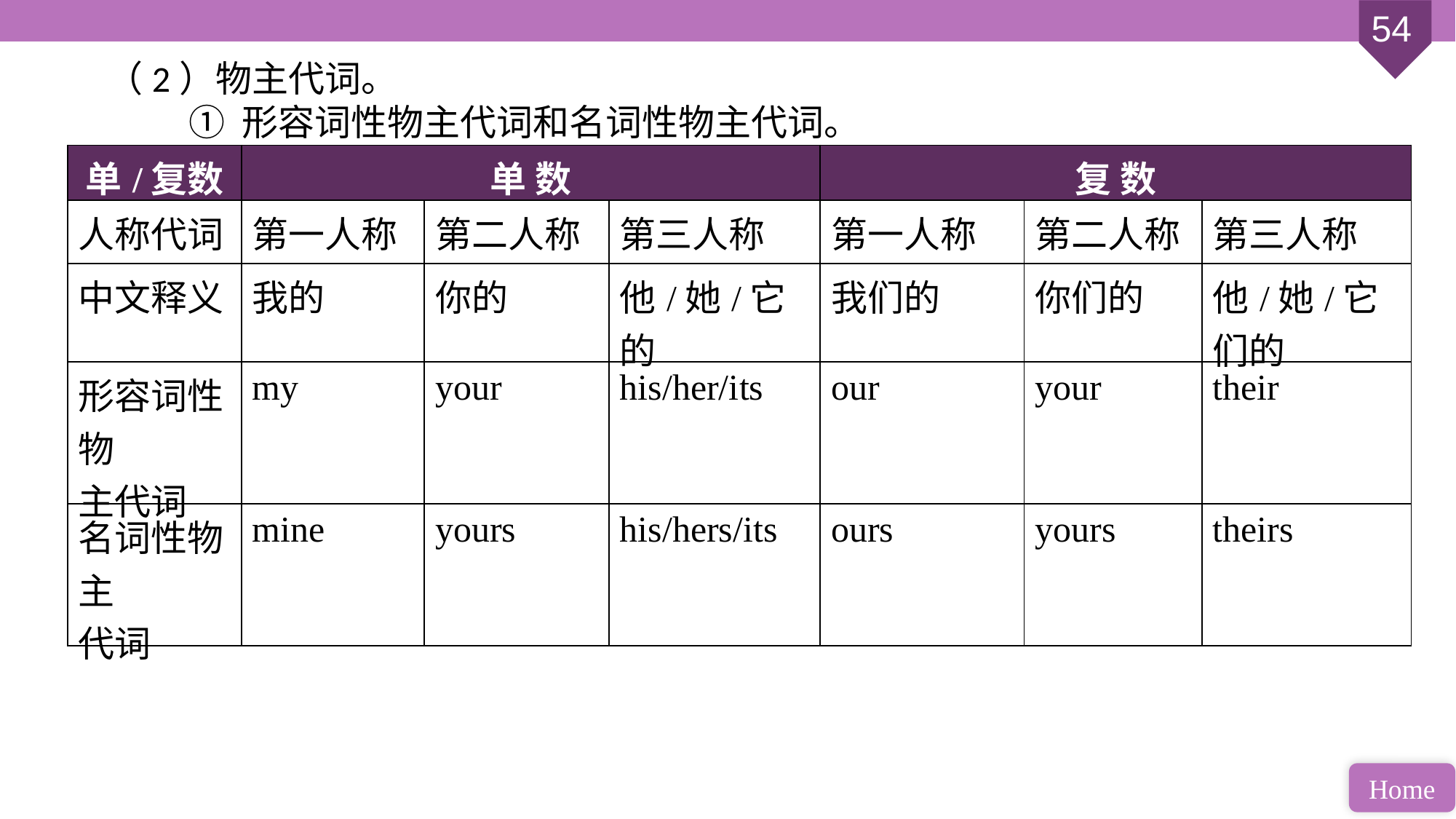

（2）物主代词。
          ① 形容词性物主代词和名词性物主代词。
| 单/复数 | 单 数 |  |  | 复 数 |  |  |
| --- | --- | --- | --- | --- | --- | --- |
| 人称代词 | 第一人称 | 第二人称 | 第三人称 | 第一人称 | 第二人称 | 第三人称 |
| 中文释义 | 我的 | 你的 | 他/她/它的 | 我们的 | 你们的 | 他/她/它们的 |
| 形容词性物 主代词 | my | your | his/her/its | our | your | their |
| 名词性物主 代词 | mine | yours | his/hers/its | ours | yours | theirs |